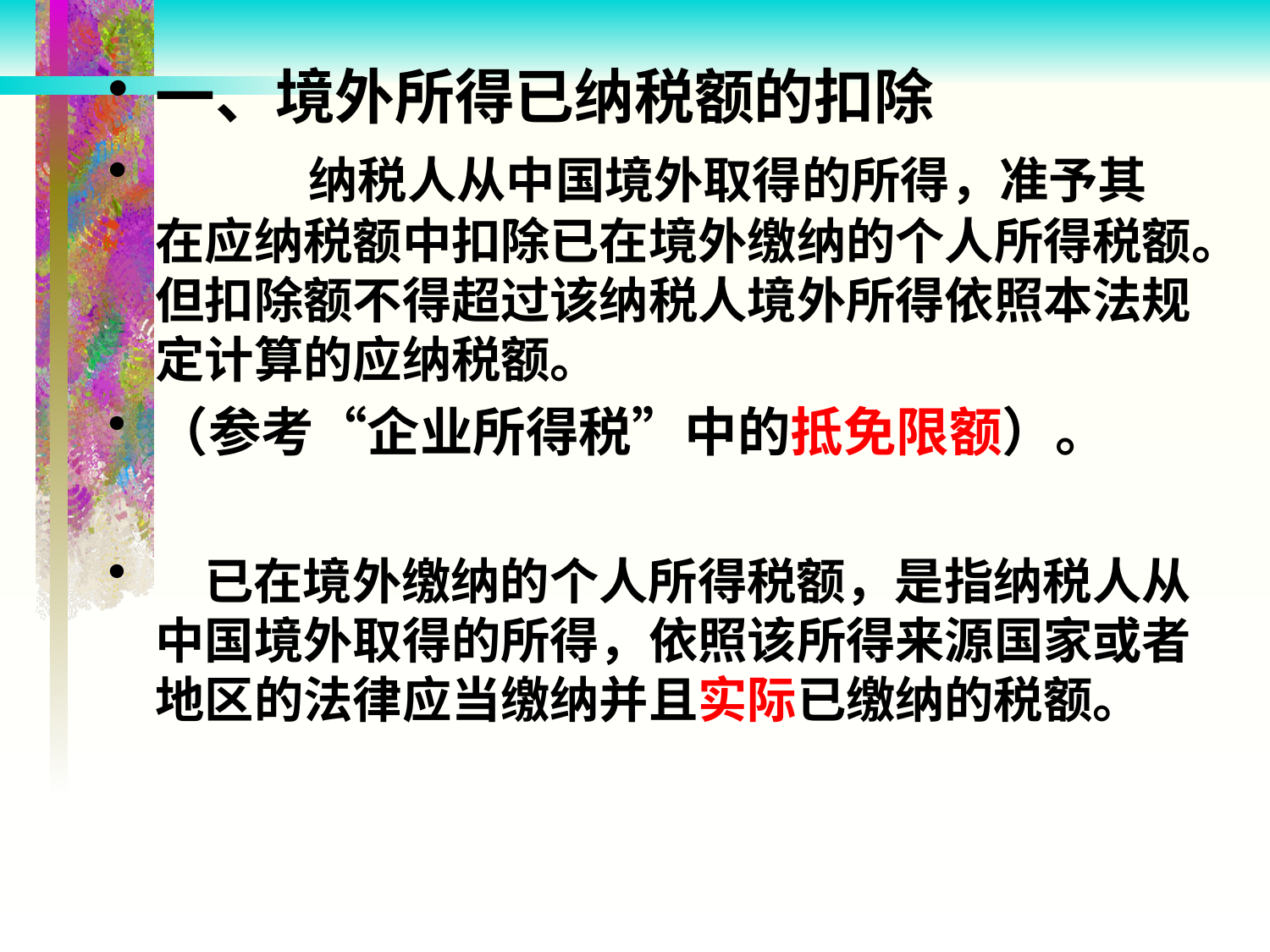

一、境外所得已纳税额的扣除
           纳税人从中国境外取得的所得，准予其在应纳税额中扣除已在境外缴纳的个人所得税额。但扣除额不得超过该纳税人境外所得依照本法规定计算的应纳税额。
（参考“企业所得税”中的抵免限额）。

   已在境外缴纳的个人所得税额，是指纳税人从中国境外取得的所得，依照该所得来源国家或者地区的法律应当缴纳并且实际已缴纳的税额。